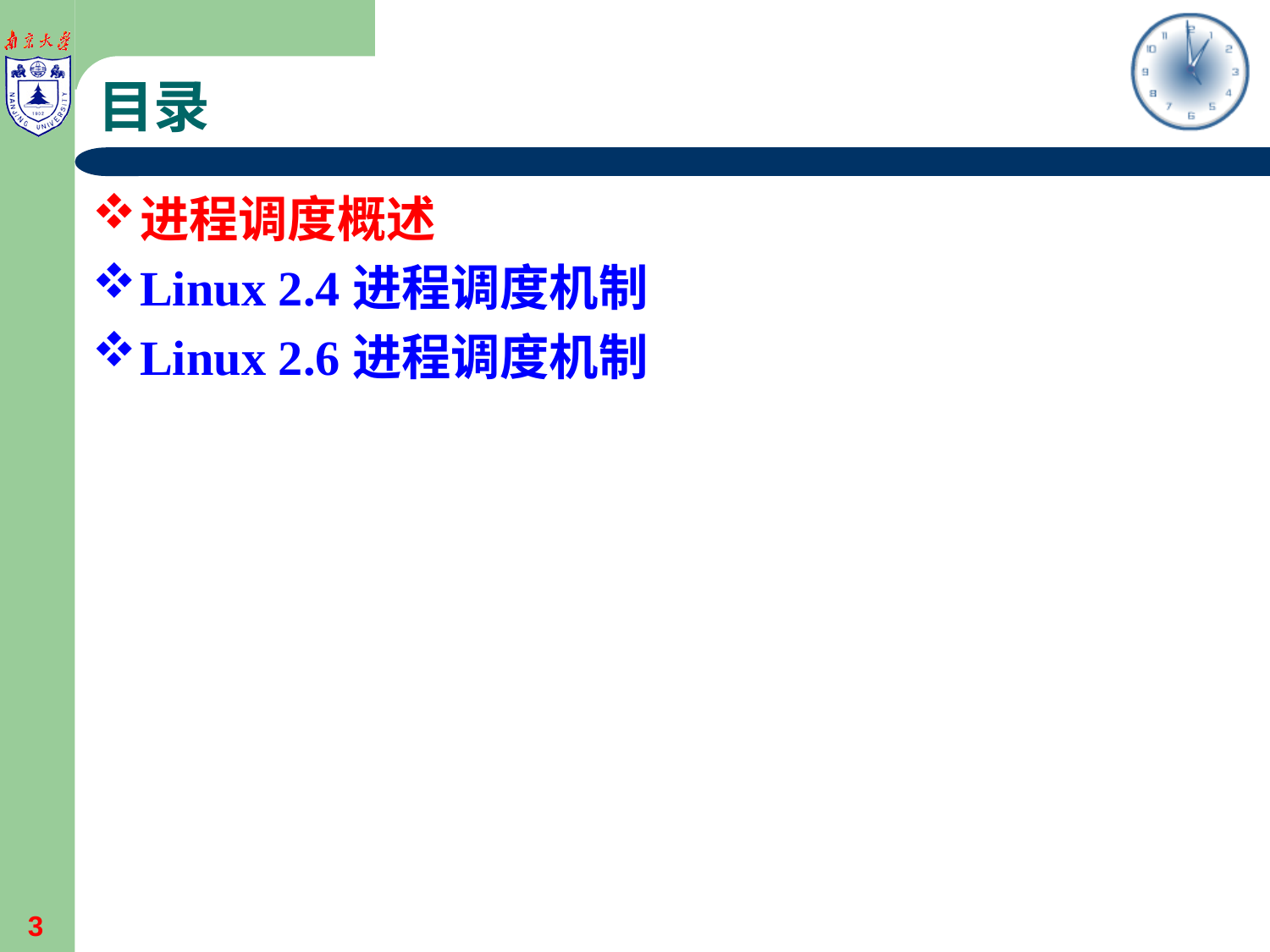

# 目录
进程调度概述
Linux 2.4进程调度机制
Linux 2.6进程调度机制
3